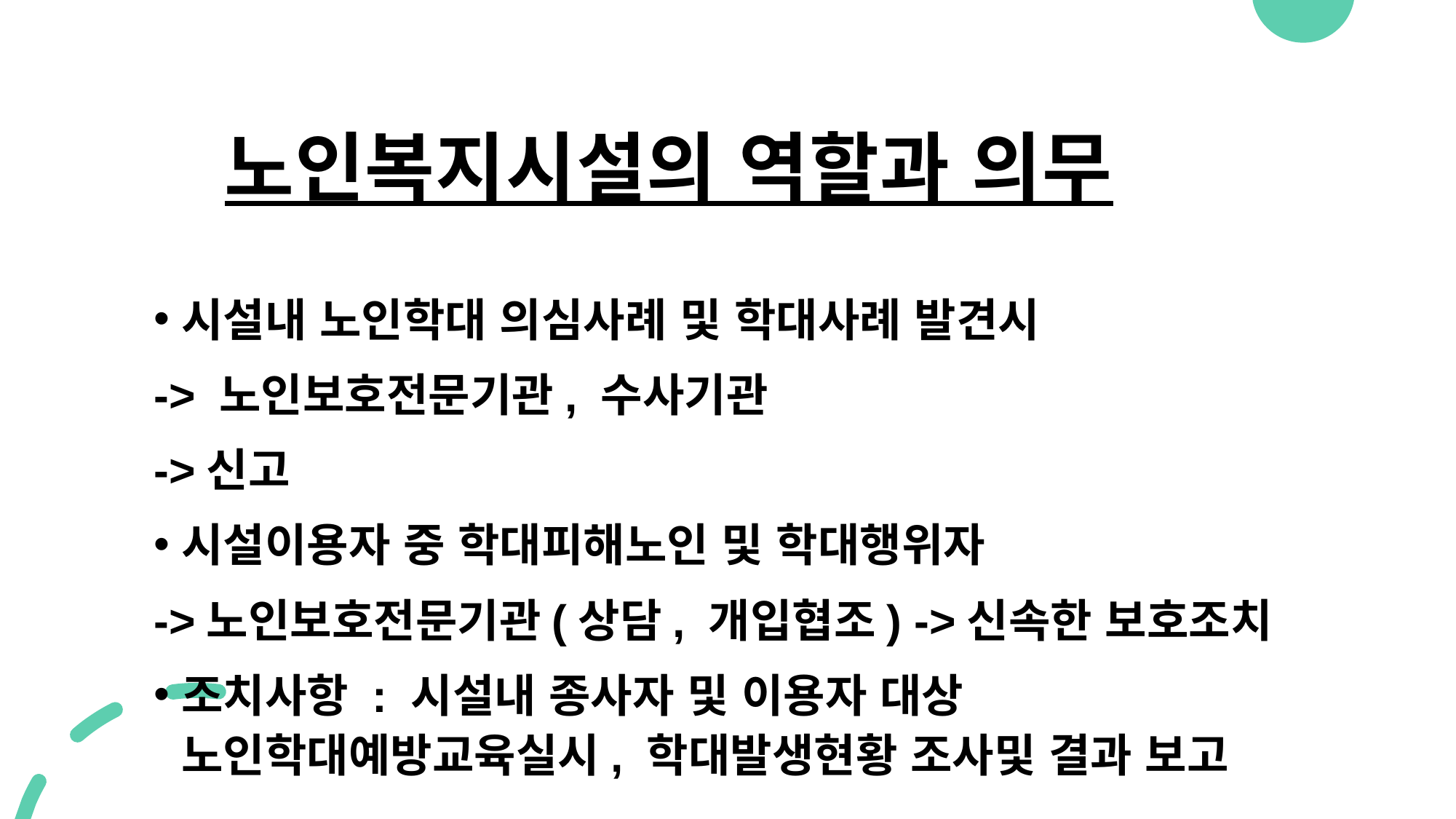

# 노인복지시설의 역할과 의무
시설내 노인학대 의심사례 및 학대사례 발견시
-> 노인보호전문기관, 수사기관
->신고
시설이용자 중 학대피해노인 및 학대행위자
->노인보호전문기관(상담, 개입협조) ->신속한 보호조치
조치사항 : 시설내 종사자 및 이용자 대상 노인학대예방교육실시, 학대발생현황 조사및 결과 보고